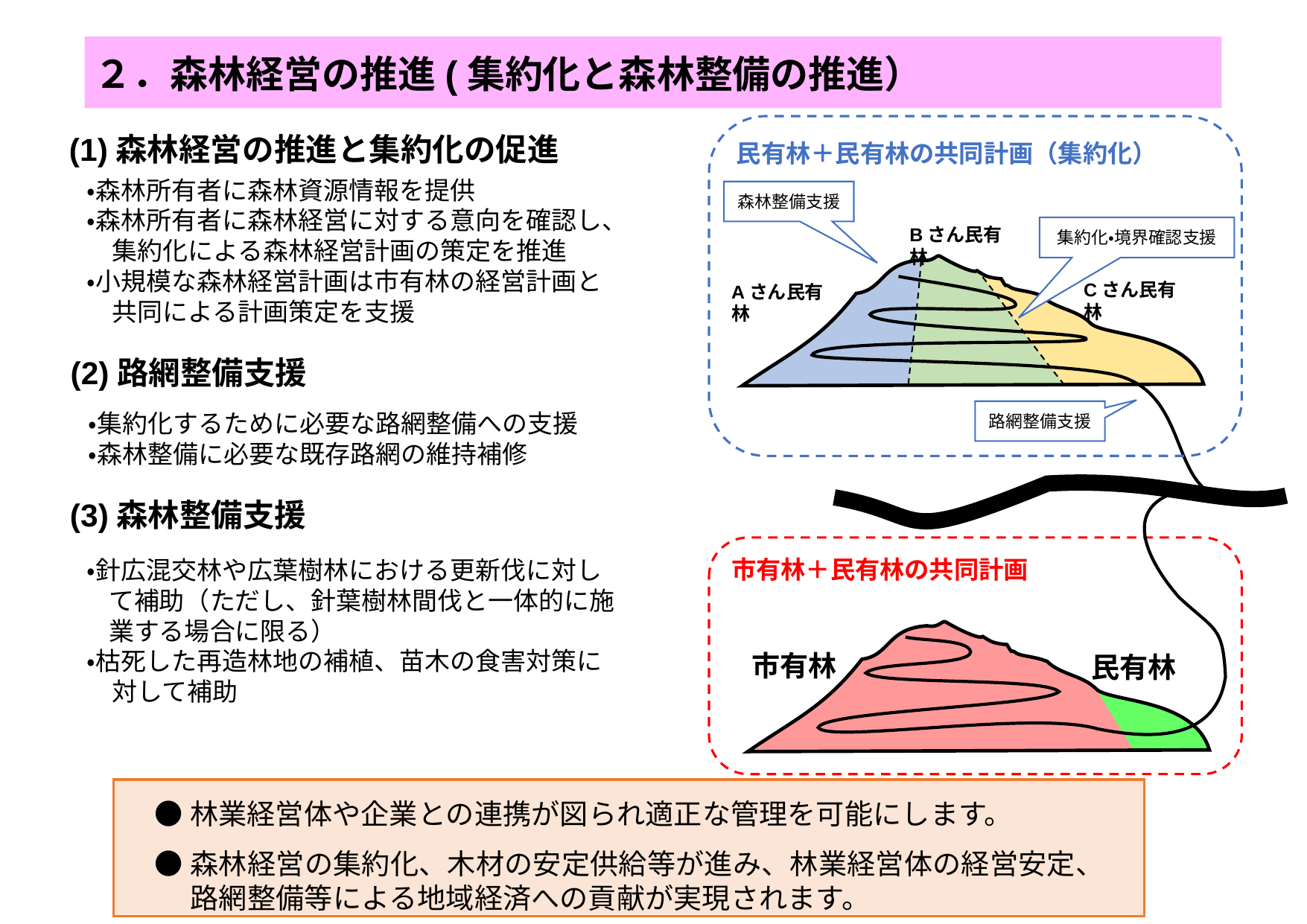

２．森林経営の推進(集約化と森林整備の推進）

(1)森林経営の推進と集約化の促進
民有林＋民有林の共同計画（集約化）
・森林所有者に森林資源情報を提供
・森林所有者に森林経営に対する意向を確認し、
　集約化による森林経営計画の策定を推進
・小規模な森林経営計画は市有林の経営計画と
　共同による計画策定を支援
森林整備支援
集約化・境界確認支援
Bさん民有林

Cさん民有林
Aさん民有林

(2)路網整備支援
路網整備支援
・集約化するために必要な路網整備への支援
・森林整備に必要な既存路網の維持補修
(3)森林整備支援

市有林＋民有林の共同計画
・針広混交林や広葉樹林における更新伐に対して補助（ただし、針葉樹林間伐と一体的に施業する場合に限る）
・枯死した再造林地の補植、苗木の食害対策に
　対して補助

市有林
民有林

●林業経営体や企業との連携が図られ適正な管理を可能にします。
●森林経営の集約化、木材の安定供給等が進み、林業経営体の経営安定、路網整備等による地域経済への貢献が実現されます。